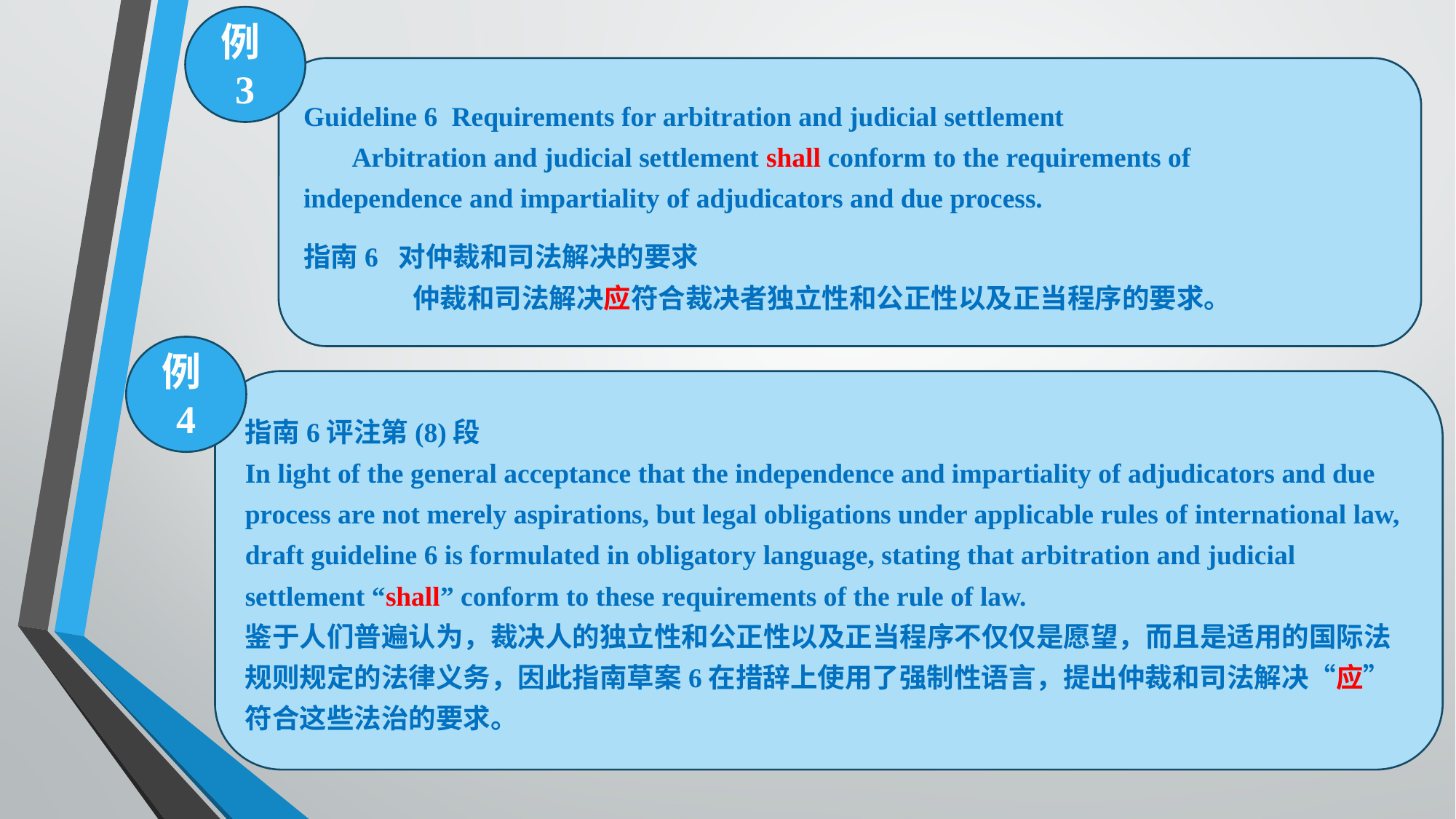

例3
Guideline 6  Requirements for arbitration and judicial settlement
       Arbitration and judicial settlement shall conform to the requirements of          	independence and impartiality of adjudicators and due process.

指南6  对仲裁和司法解决的要求
	仲裁和司法解决应符合裁决者独立性和公正性以及正当程序的要求。
例4
指南6评注第(8)段
In light of the general acceptance that the independence and impartiality of adjudicators and due process are not merely aspirations, but legal obligations under applicable rules of international law, draft guideline 6 is formulated in obligatory language, stating that arbitration and judicial settlement “shall” conform to these requirements of the rule of law.
鉴于人们普遍认为，裁决人的独立性和公正性以及正当程序不仅仅是愿望，而且是适用的国际法规则规定的法律义务，因此指南草案6在措辞上使用了强制性语言，提出仲裁和司法解决“应”符合这些法治的要求。